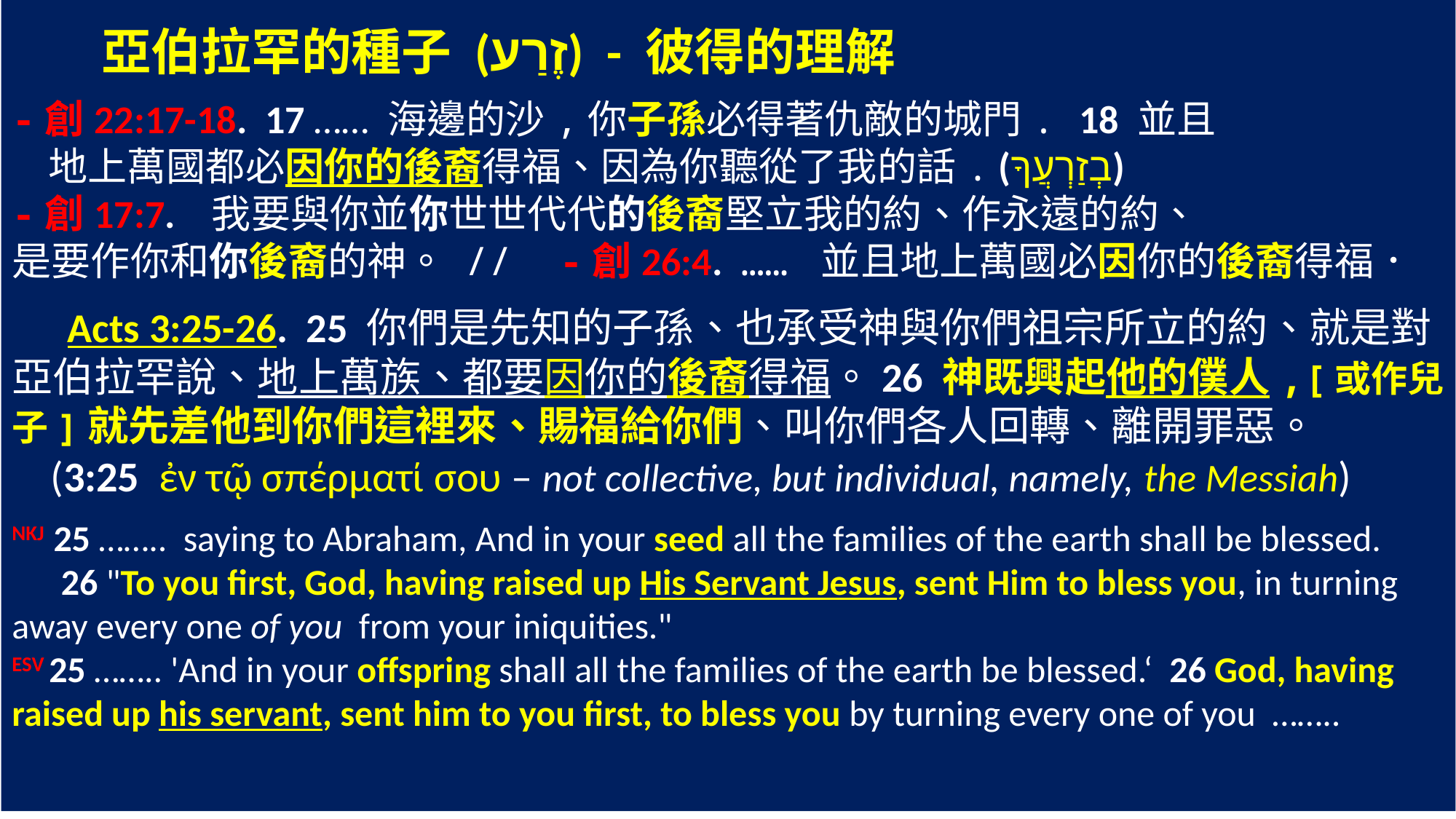

亞伯拉罕的種子 (זֶרַע)  - 彼得的理解

-創22:17-18.  17 …… 海邊的沙,你子孫必得著仇敵的城門. 18 並且
   地上萬國都必因你的後裔得福、因為你聽從了我的話. (‎בְזַרְעֲךָ)
-創17:7.   我要與你並你世世代代的後裔堅立我的約、作永遠的約、
是要作你和你後裔的神。 //  -創26:4.  …… 並且地上萬國必因你的後裔得福．

      Acts 3:25-26.  25 你們是先知的子孫、也承受神與你們祖宗所立的約、就是對亞伯拉罕說、地上萬族、都要因你的後裔得福。26 神既興起他的僕人,[或作兒子]就先差他到你們這裡來、賜福給你們、叫你們各人回轉、離開罪惡。
    (3:25  ἐν τῷ σπέρματί σου – not collective, but individual, namely, the Messiah)

NKJ  25 ……..  saying to Abraham, And in your seed all the families of the earth shall be blessed.
      26 "To you first, God, having raised up His Servant Jesus, sent Him to bless you, in turning away every one of you  from your iniquities."
ESV 25 …….. 'And in your offspring shall all the families of the earth be blessed.‘  26 God, having raised up his servant, sent him to you first, to bless you by turning every one of you  ……..